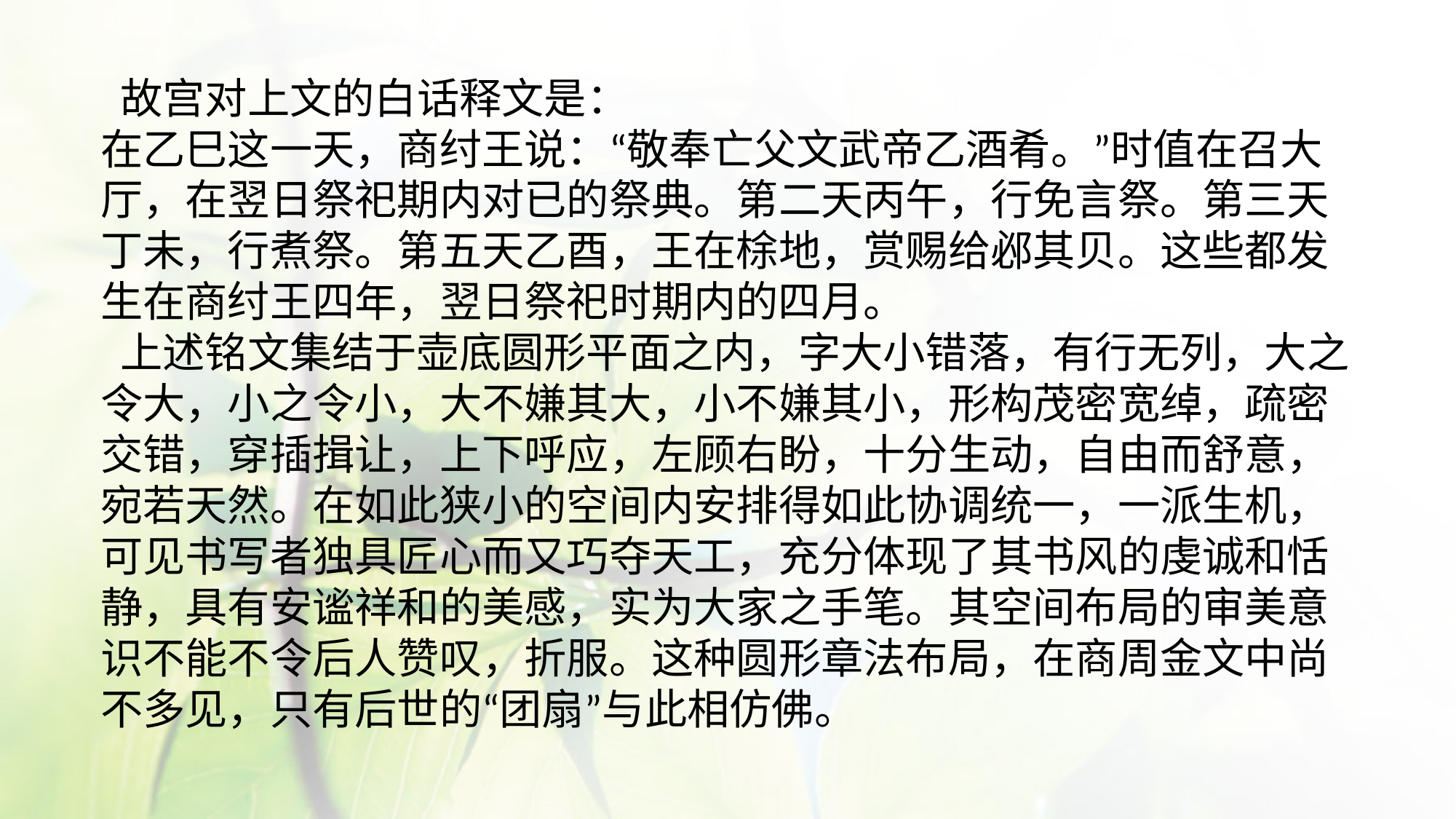

故宫对上文的白话释文是：
在乙巳这一天，商纣王说：“敬奉亡父文武帝乙酒肴。”时值在召大厅，在翌日祭祀期内对已的祭典。第二天丙午，行免言祭。第三天丁未，行煮祭。第五天乙酉，王在梌地，赏赐给邲其贝。这些都发生在商纣王四年，翌日祭祀时期内的四月。
 上述铭文集结于壶底圆形平面之内，字大小错落，有行无列，大之令大，小之令小，大不嫌其大，小不嫌其小，形构茂密宽绰，疏密交错，穿插揖让，上下呼应，左顾右盼，十分生动，自由而舒意，宛若天然。在如此狭小的空间内安排得如此协调统一，一派生机，可见书写者独具匠心而又巧夺天工，充分体现了其书风的虔诚和恬静，具有安谧祥和的美感，实为大家之手笔。其空间布局的审美意识不能不令后人赞叹，折服。这种圆形章法布局，在商周金文中尚不多见，只有后世的“团扇”与此相仿佛。